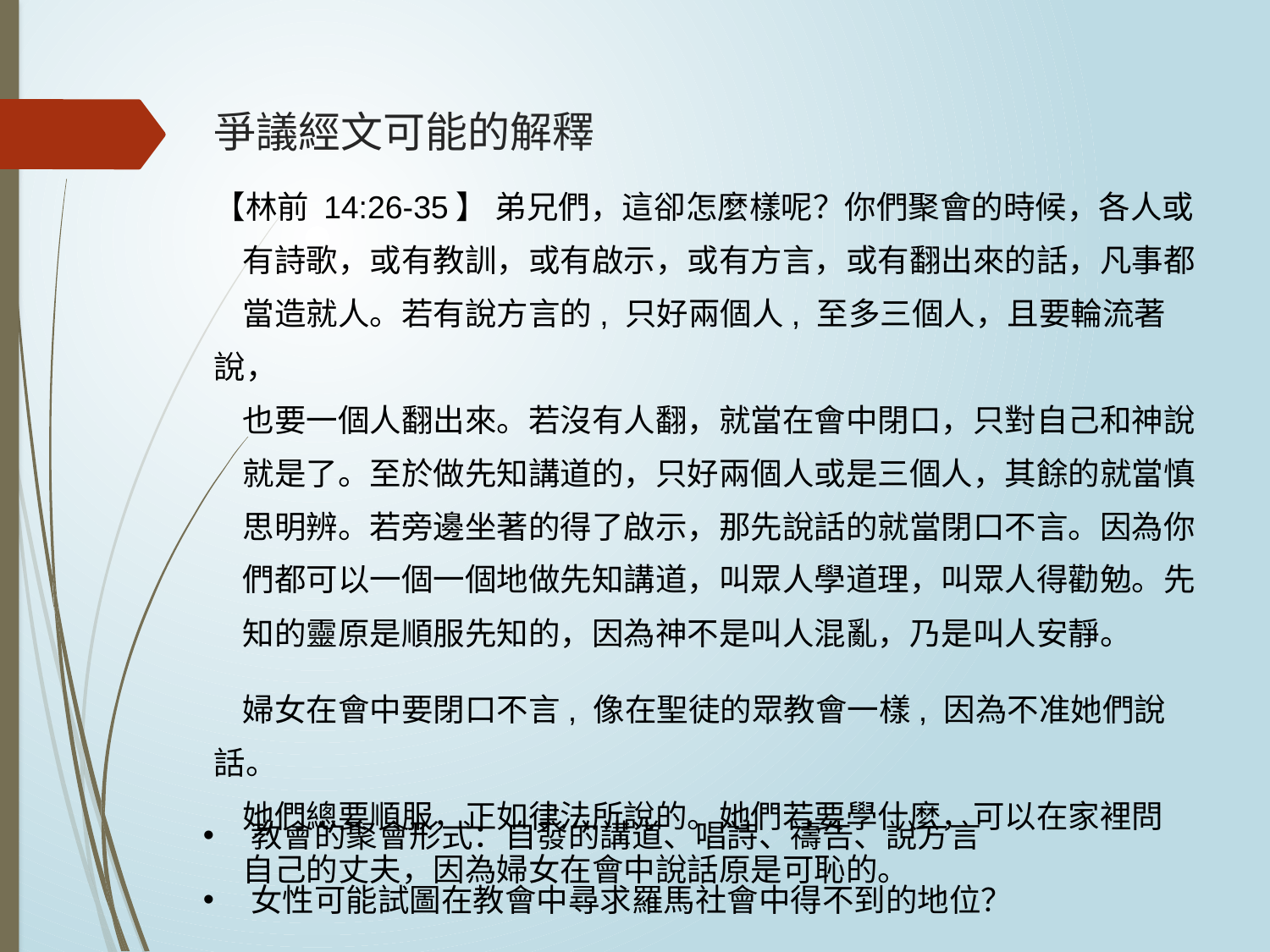

# 爭議經文可能的解釋
【林前 14:26-35】 弟兄們，這卻怎麼樣呢？你們聚會的時候，各人或
   有詩歌，或有教訓，或有啟示，或有方言，或有翻出來的話，凡事都
   當造就人。若有說方言的, 只好兩個人, 至多三個人，且要輪流著說，
   也要一個人翻出來。若沒有人翻，就當在會中閉口，只對自己和神說
   就是了。至於做先知講道的，只好兩個人或是三個人，其餘的就當慎
   思明辨。若旁邊坐著的得了啟示，那先說話的就當閉口不言。因為你
   們都可以一個一個地做先知講道，叫眾人學道理，叫眾人得勸勉。先
   知的靈原是順服先知的，因為神不是叫人混亂，乃是叫人安靜。

   婦女在會中要閉口不言, 像在聖徒的眾教會一樣, 因為不准她們說話。
   她們總要順服，正如律法所說的。她們若要學什麼，可以在家裡問
   自己的丈夫，因為婦女在會中說話原是可恥的。
教會的聚會形式：自發的講道、唱詩、禱告、說方言
女性可能試圖在教會中尋求羅馬社會中得不到的地位？